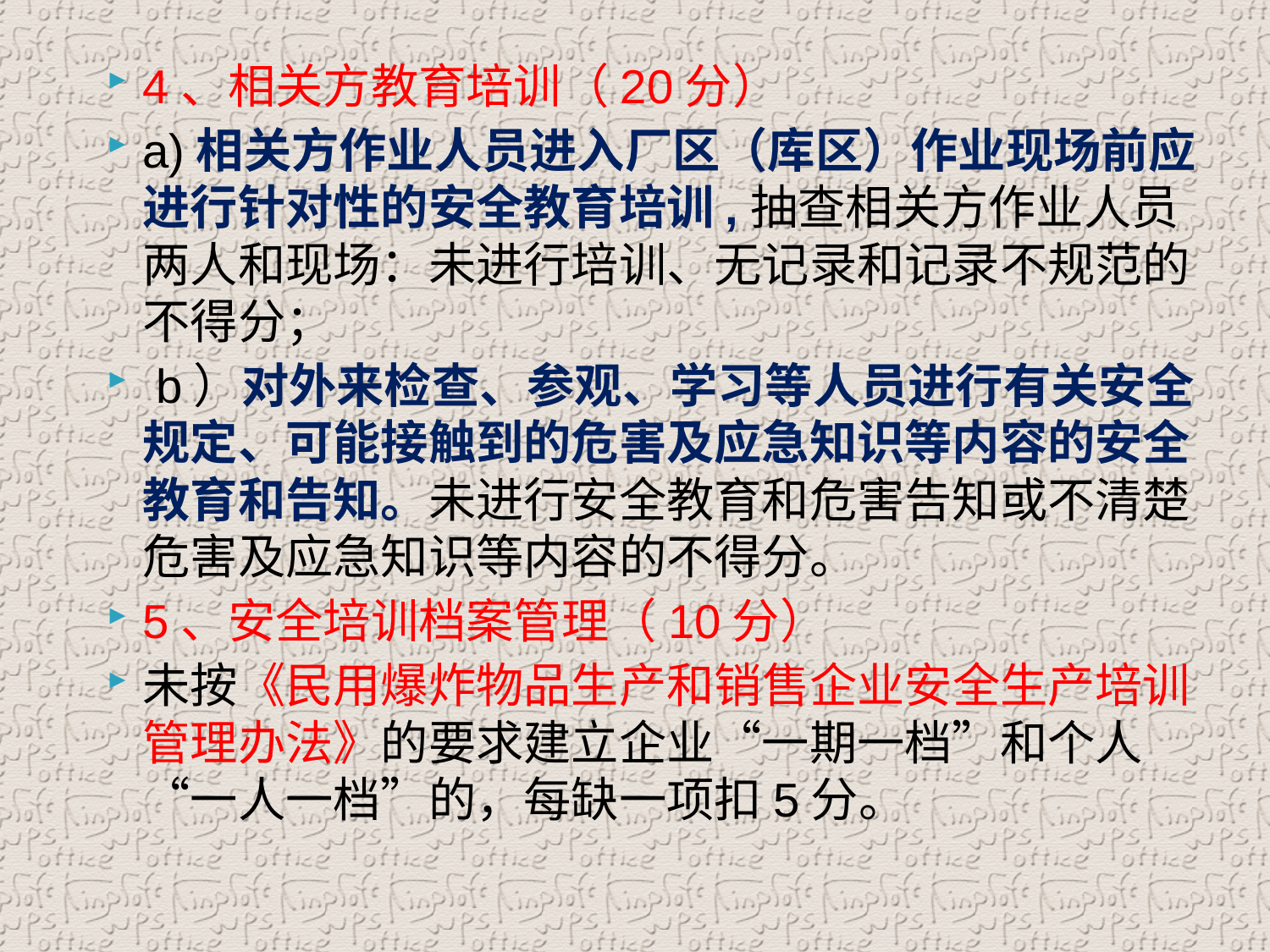

4、相关方教育培训（20分）
a)相关方作业人员进入厂区（库区）作业现场前应进行针对性的安全教育培训,抽查相关方作业人员两人和现场：未进行培训、无记录和记录不规范的不得分；
 b）对外来检查、参观、学习等人员进行有关安全规定、可能接触到的危害及应急知识等内容的安全教育和告知。未进行安全教育和危害告知或不清楚危害及应急知识等内容的不得分。
5、安全培训档案管理（10分）
未按《民用爆炸物品生产和销售企业安全生产培训管理办法》的要求建立企业“一期一档”和个人“一人一档”的，每缺一项扣5分。